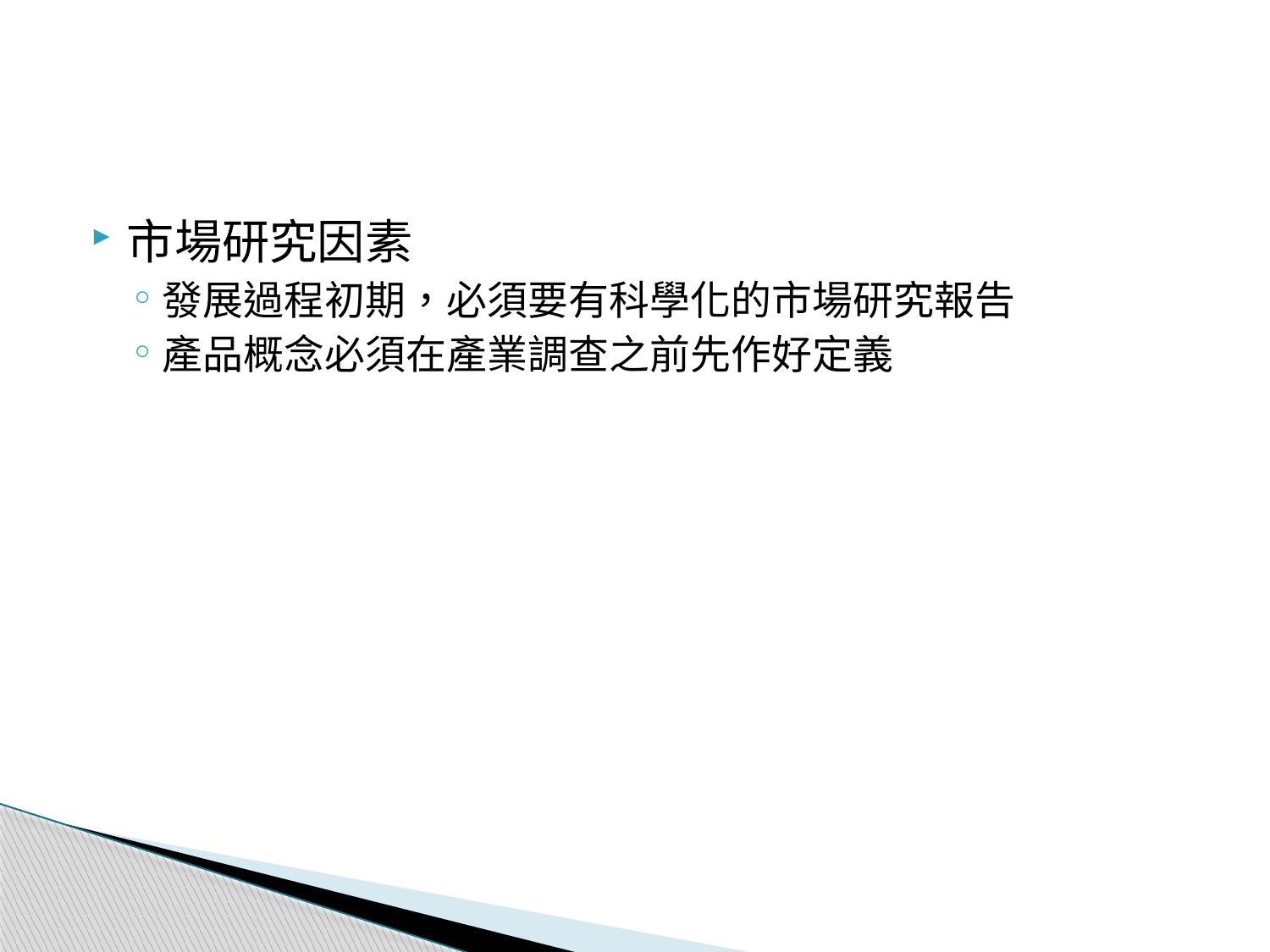

#
市場研究因素
發展過程初期，必須要有科學化的市場研究報告
產品概念必須在產業調查之前先作好定義